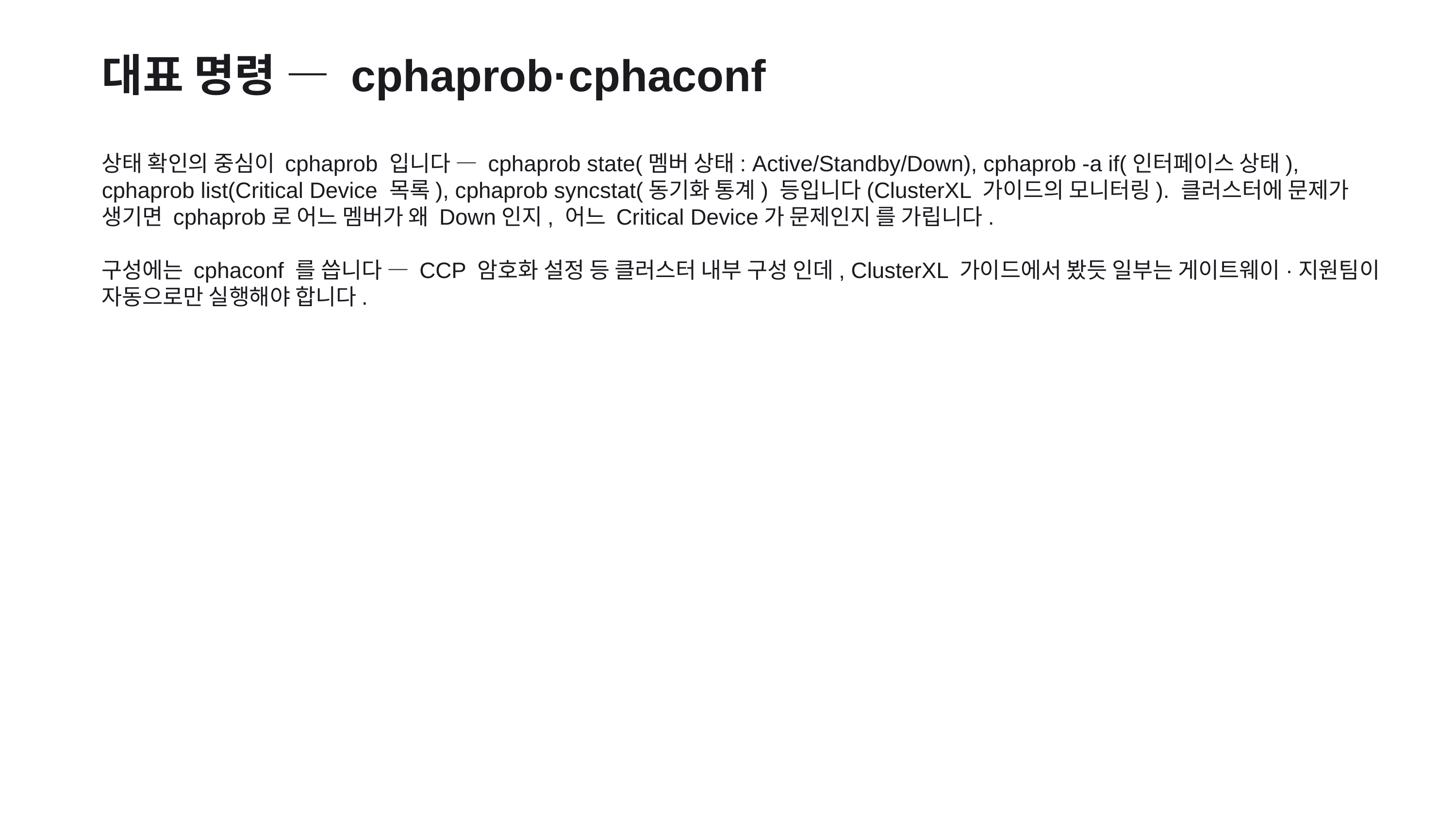

대표 명령 — cphaprob·cphaconf
상태 확인의 중심이 cphaprob 입니다 — cphaprob state(멤버 상태: Active/Standby/Down), cphaprob -a if(인터페이스 상태), cphaprob list(Critical Device 목록), cphaprob syncstat(동기화 통계) 등입니다(ClusterXL 가이드의 모니터링). 클러스터에 문제가 생기면 cphaprob로 어느 멤버가 왜 Down인지, 어느 Critical Device가 문제인지 를 가립니다.

구성에는 cphaconf 를 씁니다 — CCP 암호화 설정 등 클러스터 내부 구성 인데, ClusterXL 가이드에서 봤듯 일부는 게이트웨이·지원팀이 자동으로만 실행해야 합니다.